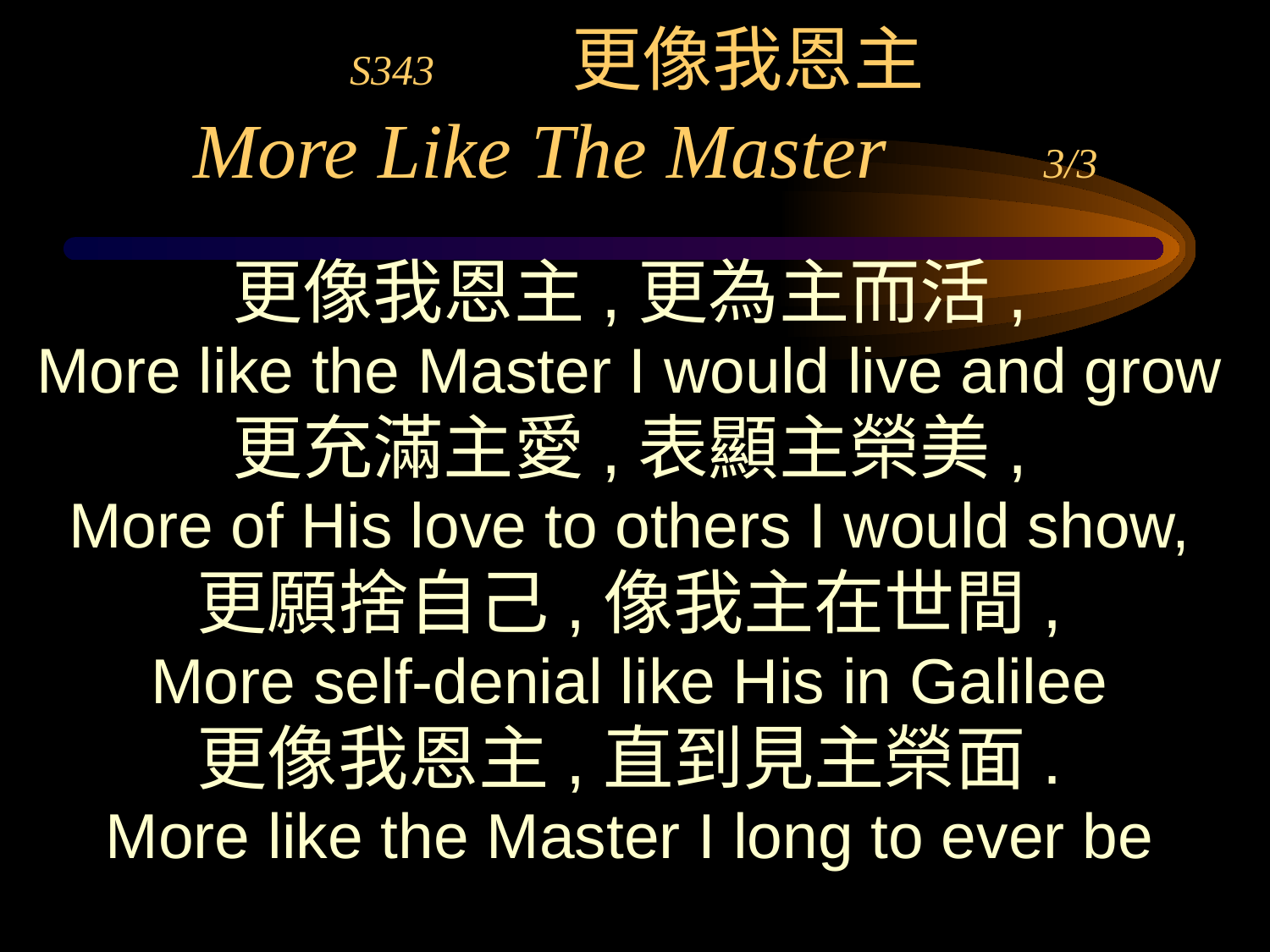

# S343            更像我恩主 More Like The Master        3/3

更像我恩主,更為主而活,
More like the Master I would live and grow
更充滿主愛,表顯主榮美,
More of His love to others I would show,
更願捨自己,像我主在世間,
More self-denial like His in Galilee
更像我恩主,直到見主榮面.
More like the Master I long to ever be